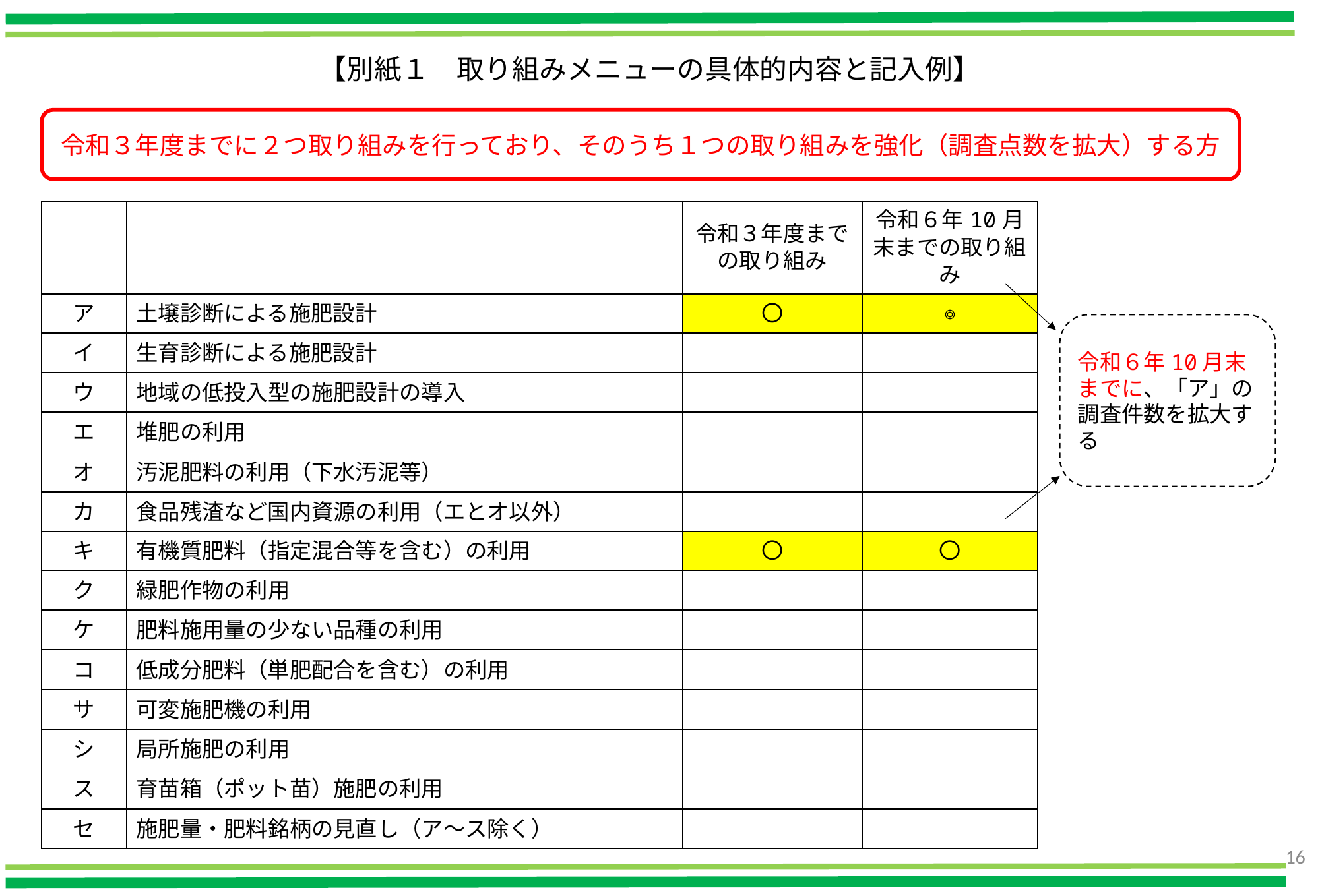

【別紙１　取り組みメニューの具体的内容と記入例】
令和３年度までに２つ取り組みを行っており、そのうち１つの取り組みを強化（調査点数を拡大）する方
|  |  | 令和３年度までの取り組み | 令和６年10月末までの取り組み |
| --- | --- | --- | --- |
| ア | 土壌診断による施肥設計 | 〇 | ◎ |
| イ | 生育診断による施肥設計 |  |  |
| ウ | 地域の低投入型の施肥設計の導入 |  |  |
| エ | 堆肥の利用 |  |  |
| オ | 汚泥肥料の利用（下水汚泥等） |  |  |
| カ | 食品残渣など国内資源の利用（エとオ以外） |  |  |
| キ | 有機質肥料（指定混合等を含む）の利用 | 〇 | 〇 |
| ク | 緑肥作物の利用 |  |  |
| ケ | 肥料施用量の少ない品種の利用 |  |  |
| コ | 低成分肥料（単肥配合を含む）の利用 |  |  |
| サ | 可変施肥機の利用 |  |  |
| シ | 局所施肥の利用 |  |  |
| ス | 育苗箱（ポット苗）施肥の利用 |  |  |
| セ | 施肥量・肥料銘柄の見直し（ア～ス除く） |  |  |
令和６年10月末までに、「ア」の調査件数を拡大する
16